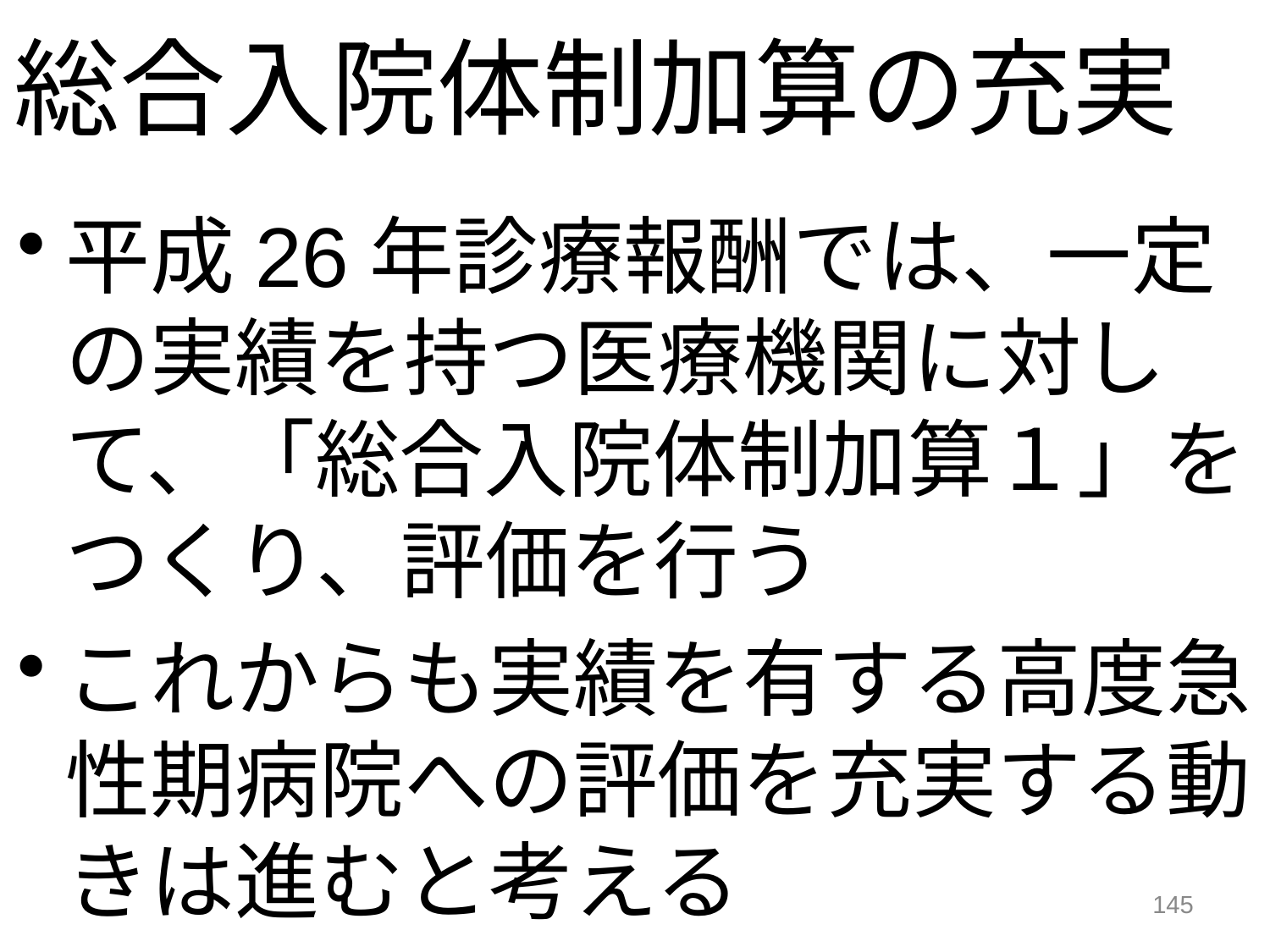

# 総合入院体制加算の充実
平成26年診療報酬では、一定の実績を持つ医療機関に対して、「総合入院体制加算１」をつくり、評価を行う
これからも実績を有する高度急性期病院への評価を充実する動きは進むと考える
145